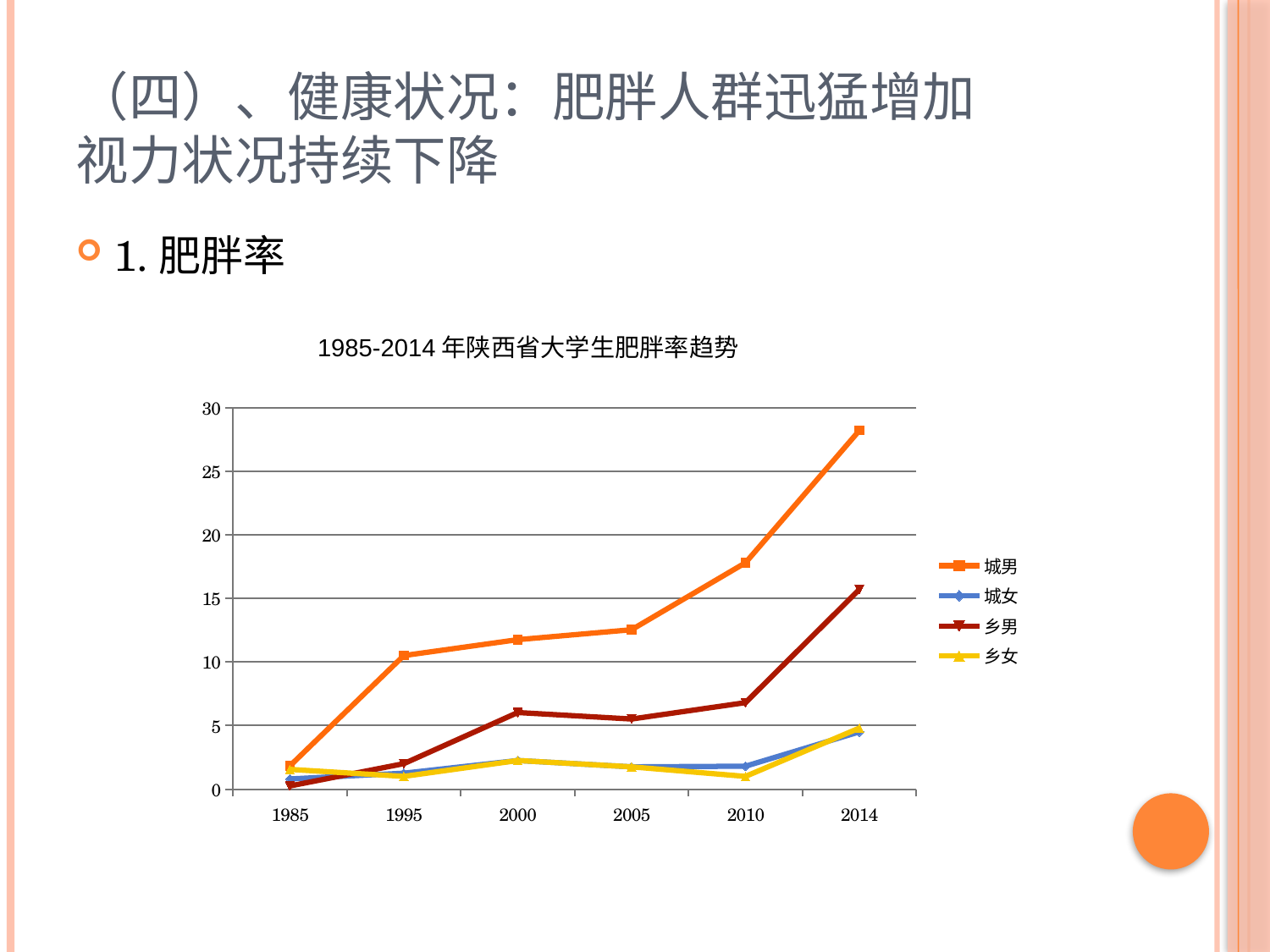

# （四）、健康状况：肥胖人群迅猛增加 视力状况持续下降
1.肥胖率
1985-2014年陕西省大学生肥胖率趋势

### Chart

| Category | 城男 | 城女 | 乡男 | 乡女 |
|---|---|---|---|---|
| 1985 | 1.83 | 0.8 | 0.25 | 1.55 |
| 1995 | 10.5 | 1.25 | 2.0 | 1.0 |
| 2000 | 11.75 | 2.25 | 6.02 | 2.25 |
| 2005 | 12.53 | 1.75 | 5.51 | 1.75 |
| 2010 | 17.8 | 1.8 | 6.8 | 1.0 |
| 2014 | 28.2 | 4.5 | 15.7 | 4.8 |